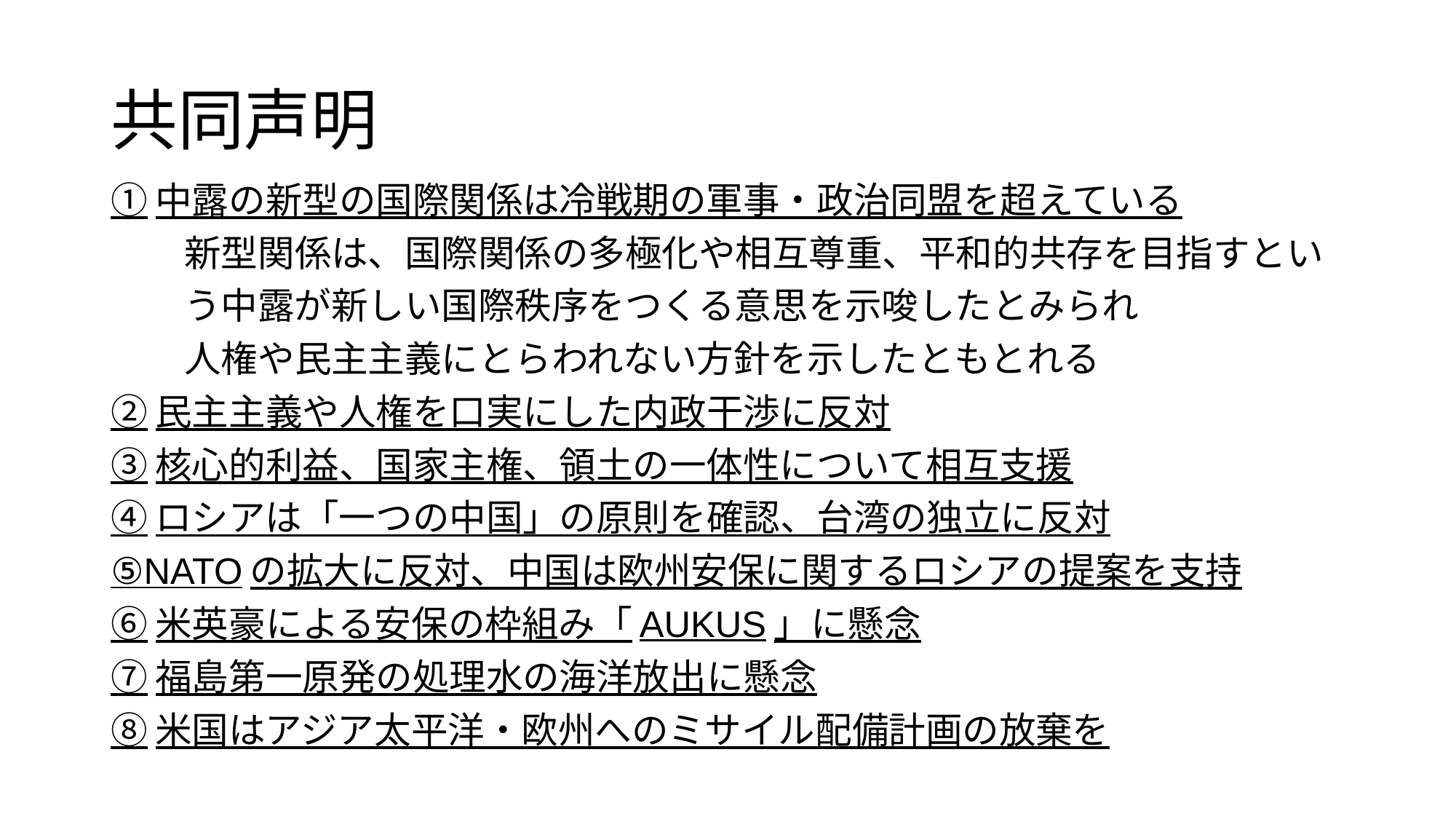

# 共同声明
①中露の新型の国際関係は冷戦期の軍事・政治同盟を超えている
　　新型関係は、国際関係の多極化や相互尊重、平和的共存を目指すとい
　　う中露が新しい国際秩序をつくる意思を示唆したとみられ
　　人権や民主主義にとらわれない方針を示したともとれる
②民主主義や人権を口実にした内政干渉に反対
③核心的利益、国家主権、領土の一体性について相互支援
④ロシアは「一つの中国」の原則を確認、台湾の独立に反対
⑤NATOの拡大に反対、中国は欧州安保に関するロシアの提案を支持
⑥米英豪による安保の枠組み「AUKUS」に懸念
⑦福島第一原発の処理水の海洋放出に懸念
⑧米国はアジア太平洋・欧州へのミサイル配備計画の放棄を